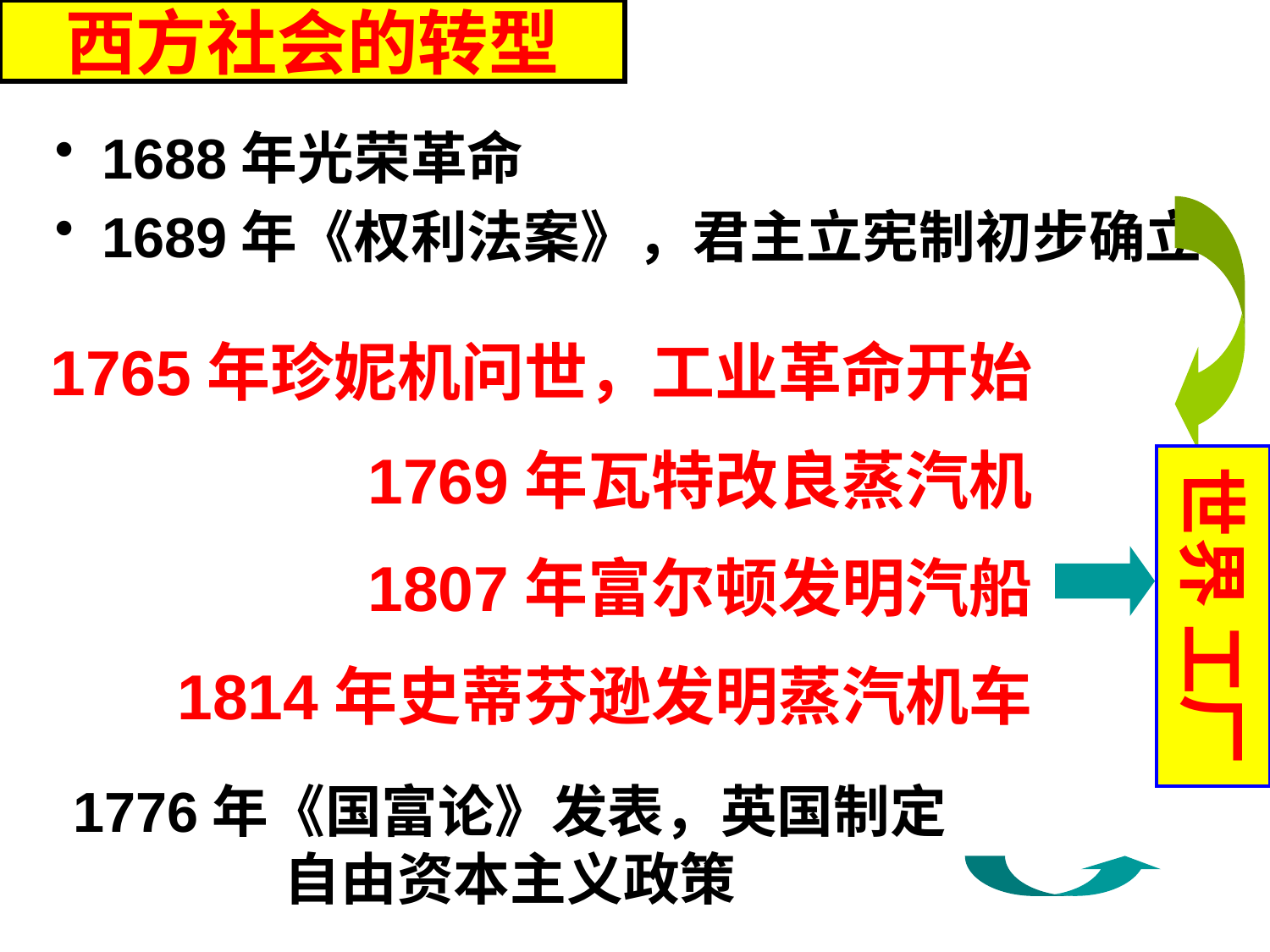

# 西方社会的转型
1688年光荣革命
1689年《权利法案》，君主立宪制初步确立

1765年珍妮机问世，工业革命开始
1769年瓦特改良蒸汽机
1807年富尔顿发明汽船
1814年史蒂芬逊发明蒸汽机车
世界 工厂

1776年《国富论》发表，英国制定自由资本主义政策